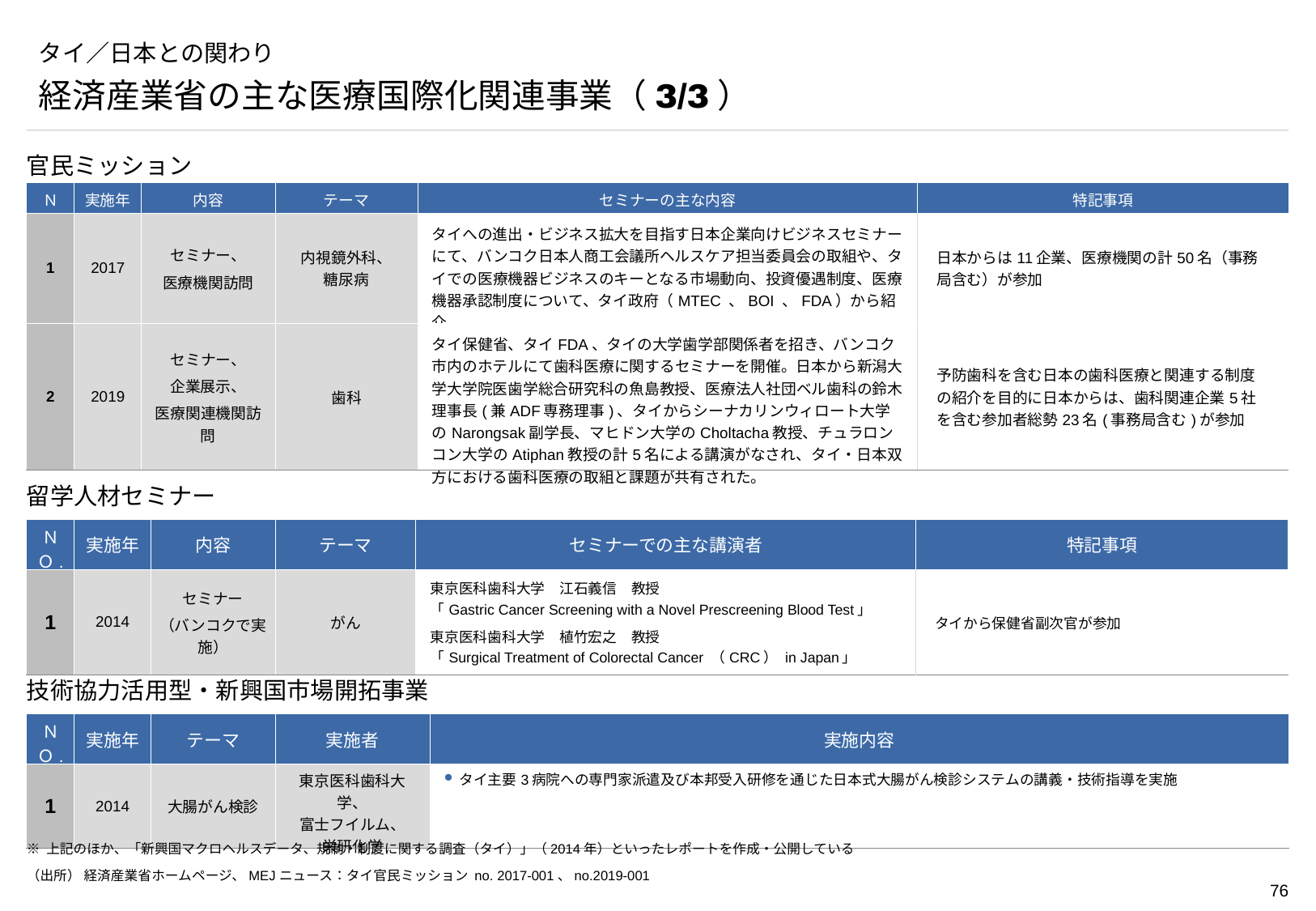

# タイ／日本との関わり
経済産業省の主な医療国際化関連事業（3/3）
官民ミッション
| ＮＯ. | 実施年 | 内容 | テーマ | セミナーの主な内容 | 特記事項 |
| --- | --- | --- | --- | --- | --- |
| 1 | 2017 | セミナー、 医療機関訪問 | 内視鏡外科、 糖尿病 | タイへの進出・ビジネス拡大を目指す日本企業向けビジネスセミナーにて、バンコク日本人商工会議所ヘルスケア担当委員会の取組や、タイでの医療機器ビジネスのキーとなる市場動向、投資優遇制度、医療機器承認制度について、タイ政府（MTEC 、BOI 、FDA）から紹介。 | 日本からは11企業、医療機関の計50名（事務局含む）が参加 |
| 2 | 2019 | セミナー、 企業展示、 医療関連機関訪問 | 歯科 | タイ保健省、タイFDA、タイの大学歯学部関係者を招き、バンコク市内のホテルにて歯科医療に関するセミナーを開催。日本から新潟大学大学院医歯学総合研究科の魚島教授、医療法人社団ベル歯科の鈴木理事長(兼ADF専務理事)、タイからシーナカリンウィロート大学のNarongsak副学長、マヒドン大学のCholtacha教授、チュラロンコン大学のAtiphan教授の計5名による講演がなされ、タイ・日本双方における歯科医療の取組と課題が共有された。 | 予防歯科を含む日本の歯科医療と関連する制度の紹介を目的に日本からは、歯科関連企業5社を含む参加者総勢23名(事務局含む)が参加 |
留学人材セミナー
| ＮＯ. | 実施年 | 内容 | テーマ | セミナーでの主な講演者 | 特記事項 |
| --- | --- | --- | --- | --- | --- |
| 1 | 2014 | セミナー （バンコクで実施） | がん | 東京医科歯科大学　江石義信　教授 「Gastric Cancer Screening with a Novel Prescreening Blood Test」 東京医科歯科大学　植竹宏之　教授 「Surgical Treatment of Colorectal Cancer （CRC） in Japan」 | タイから保健省副次官が参加 |
技術協力活用型・新興国市場開拓事業
| ＮＯ. | 実施年 | テーマ | 実施者 | 実施内容 |
| --- | --- | --- | --- | --- |
| 1 | 2014 | 大腸がん検診 | 東京医科歯科大学、 富士フイルム、 栄研化学 | タイ主要3病院への専門家派遣及び本邦受入研修を通じた日本式大腸がん検診システムの講義・技術指導を実施 |
※ 上記のほか、「新興国マクロヘルスデータ、規制・制度に関する調査（タイ）」（2014年）といったレポートを作成・公開している
（出所） 経済産業省ホームページ、MEJニュース：タイ官民ミッション no. 2017-001、no.2019-001